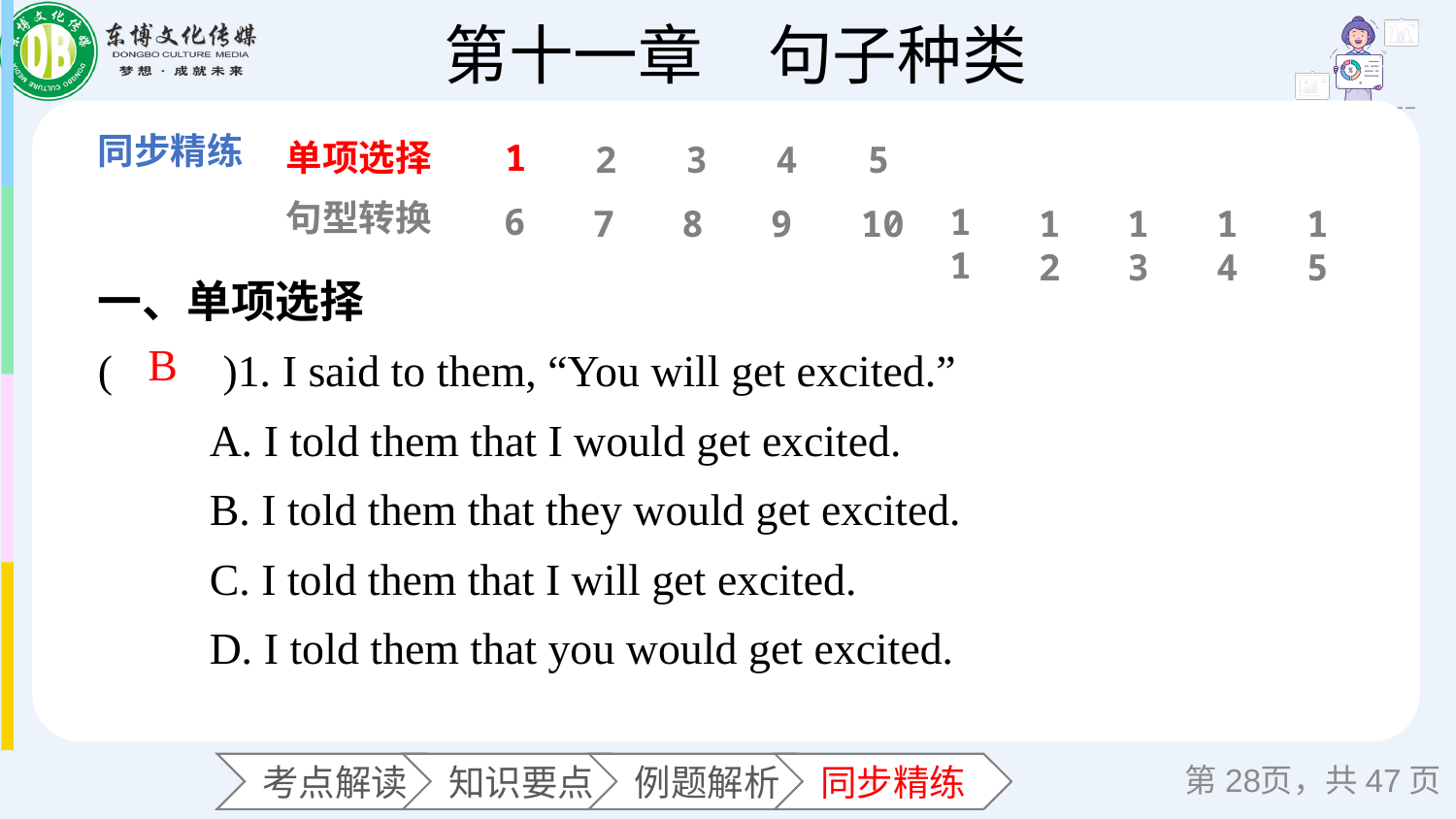

单项选择
1
2
3
4
5
句型转换
6
11
7
8
9
10
12
13
14
15
一、单项选择
(　　)1. I said to them, “You will get excited.”
          A. I told them that I would get excited.
          B. I told them that they would get excited.
          C. I told them that I will get excited.
          D. I told them that you would get excited.
B
第28页，共47页